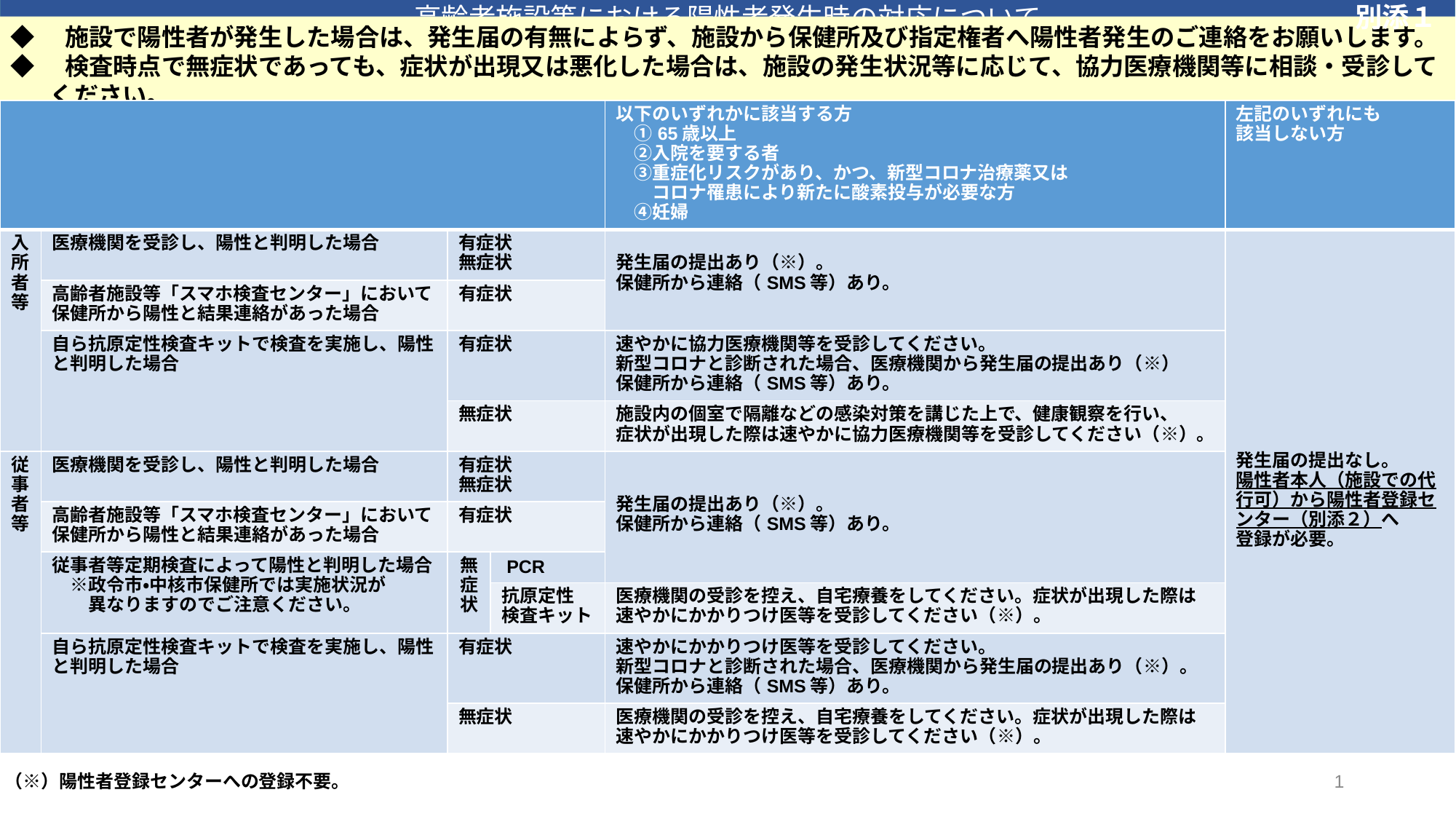

別添１
高齢者施設等における陽性者発生時の対応について
◆　施設で陽性者が発生した場合は、発生届の有無によらず、施設から保健所及び指定権者へ陽性者発生のご連絡をお願いします。
◆　検査時点で無症状であっても、症状が出現又は悪化した場合は、施設の発生状況等に応じて、協力医療機関等に相談・受診してください。
|  |  |  |  | 以下のいずれかに該当する方 　①65歳以上 　②入院を要する者 　③重症化リスクがあり、かつ、新型コロナ治療薬又は 　　コロナ罹患により新たに酸素投与が必要な方 　④妊婦 | 左記のいずれにも 該当しない方 |
| --- | --- | --- | --- | --- | --- |
| 入所者等 | 医療機関を受診し、陽性と判明した場合 | 有症状 無症状 |  | 発生届の提出あり（※）。 保健所から連絡（SMS等）あり。 | 発生届の提出なし。 陽性者本人（施設での代行可）から陽性者登録センター（別添２）へ 登録が必要。 |
|  | 高齢者施設等「スマホ検査センター」において保健所から陽性と結果連絡があった場合 | 有症状 |  |  |  |
|  | 自ら抗原定性検査キットで検査を実施し、陽性と判明した場合 | 有症状 |  | 速やかに協力医療機関等を受診してください。 新型コロナと診断された場合、医療機関から発生届の提出あり（※） 保健所から連絡（SMS等）あり。 |  |
|  |  | 無症状 |  | 施設内の個室で隔離などの感染対策を講じた上で、健康観察を行い、 症状が出現した際は速やかに協力医療機関等を受診してください（※）。 |  |
| 従事者等 | 医療機関を受診し、陽性と判明した場合 | 有症状 無症状 |  | 発生届の提出あり（※）。 保健所から連絡（SMS等）あり。 |  |
|  | 高齢者施設等「スマホ検査センター」において保健所から陽性と結果連絡があった場合 | 有症状 |  |  |  |
|  | 従事者等定期検査によって陽性と判明した場合 　※政令市・中核市保健所では実施状況が 　　異なりますのでご注意ください。 | 無症状 | PCR |  |  |
|  |  |  | 抗原定性 検査キット | 医療機関の受診を控え、自宅療養をしてください。症状が出現した際は速やかにかかりつけ医等を受診してください（※）。 |  |
|  | 自ら抗原定性検査キットで検査を実施し、陽性と判明した場合 | 有症状 |  | 速やかにかかりつけ医等を受診してください。 新型コロナと診断された場合、医療機関から発生届の提出あり（※）。 保健所から連絡（SMS等）あり。 |  |
|  |  | 無症状 |  | 医療機関の受診を控え、自宅療養をしてください。症状が出現した際は速やかにかかりつけ医等を受診してください（※）。 |  |
1
（※）陽性者登録センターへの登録不要。